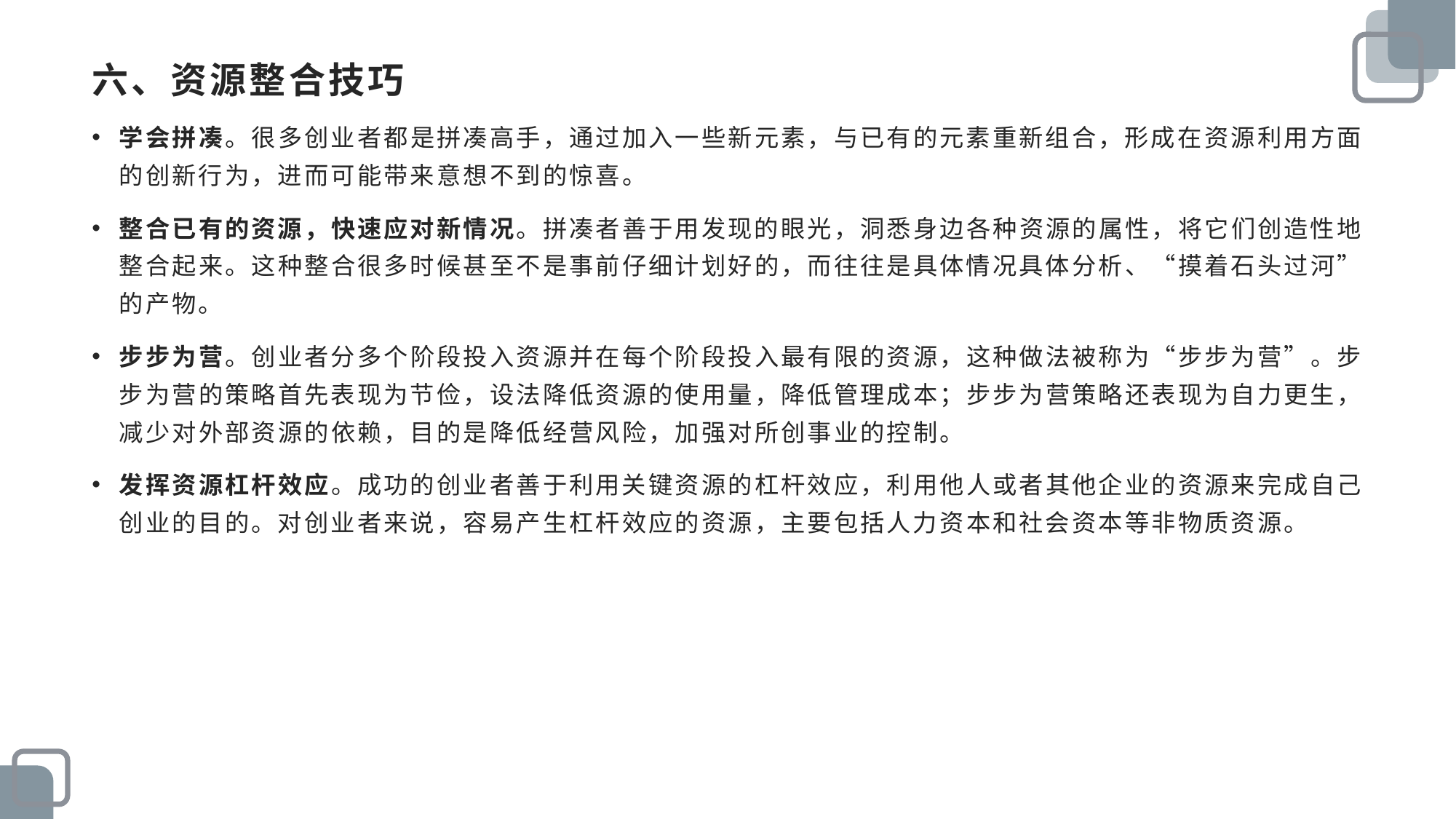

# 六、资源整合技巧
学会拼凑。很多创业者都是拼凑高手，通过加入一些新元素，与已有的元素重新组合，形成在资源利用方面的创新行为，进而可能带来意想不到的惊喜。
整合已有的资源，快速应对新情况。拼凑者善于用发现的眼光，洞悉身边各种资源的属性，将它们创造性地整合起来。这种整合很多时候甚至不是事前仔细计划好的，而往往是具体情况具体分析、“摸着石头过河”的产物。
步步为营。创业者分多个阶段投入资源并在每个阶段投入最有限的资源，这种做法被称为“步步为营”。步步为营的策略首先表现为节俭，设法降低资源的使用量，降低管理成本；步步为营策略还表现为自力更生，减少对外部资源的依赖，目的是降低经营风险，加强对所创事业的控制。
发挥资源杠杆效应。成功的创业者善于利用关键资源的杠杆效应，利用他人或者其他企业的资源来完成自己创业的目的。对创业者来说，容易产生杠杆效应的资源，主要包括人力资本和社会资本等非物质资源。